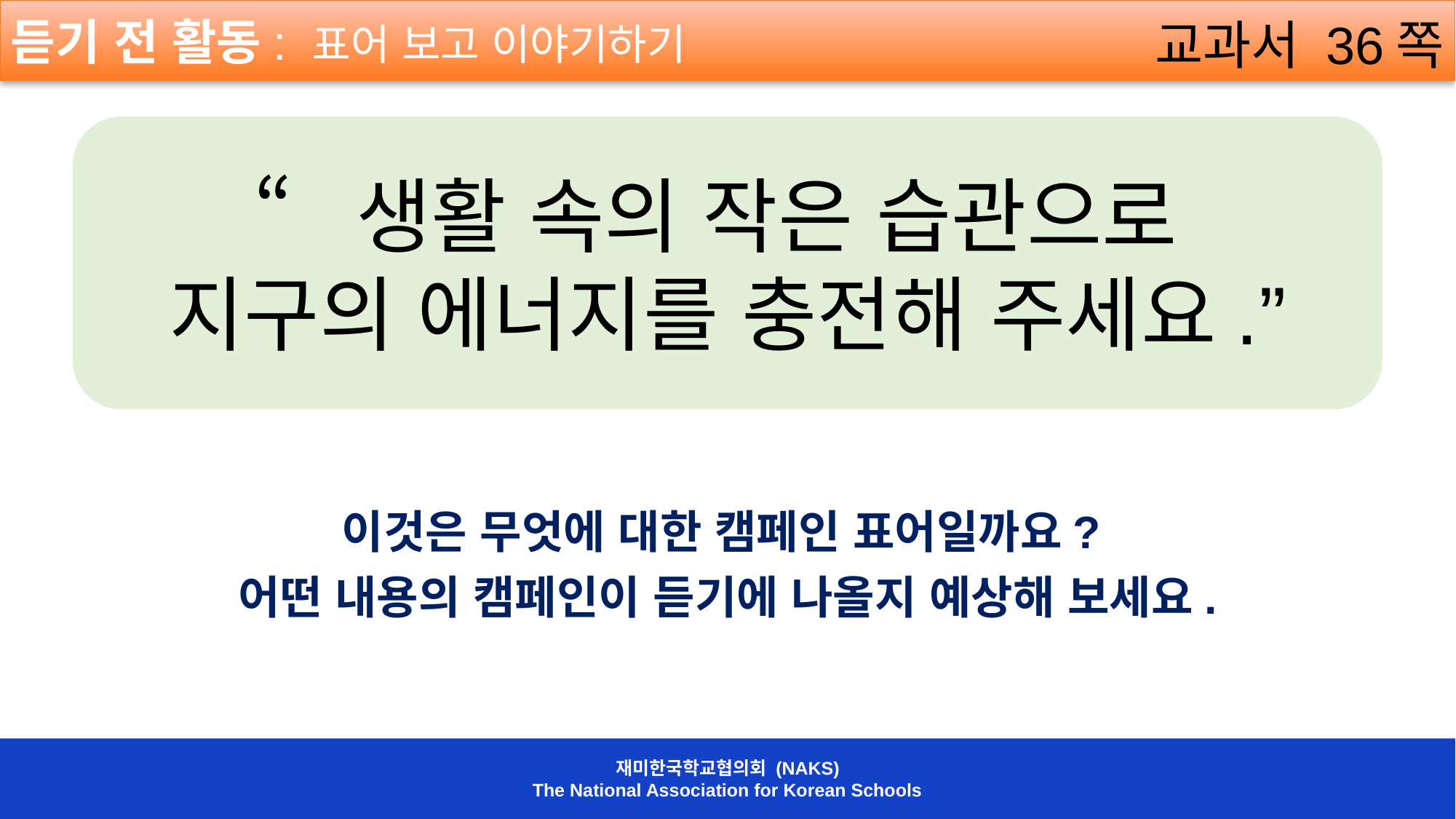

듣기 전 활동: 표어 보고 이야기하기
교과서 36쪽
“생활 속의 작은 습관으로
지구의 에너지를 충전해 주세요.”
이것은 무엇에 대한 캠페인 표어일까요?
어떤 내용의 캠페인이 듣기에 나올지 예상해 보세요.
재미한국학교협의회 (NAKS)
The National Association for Korean Schools